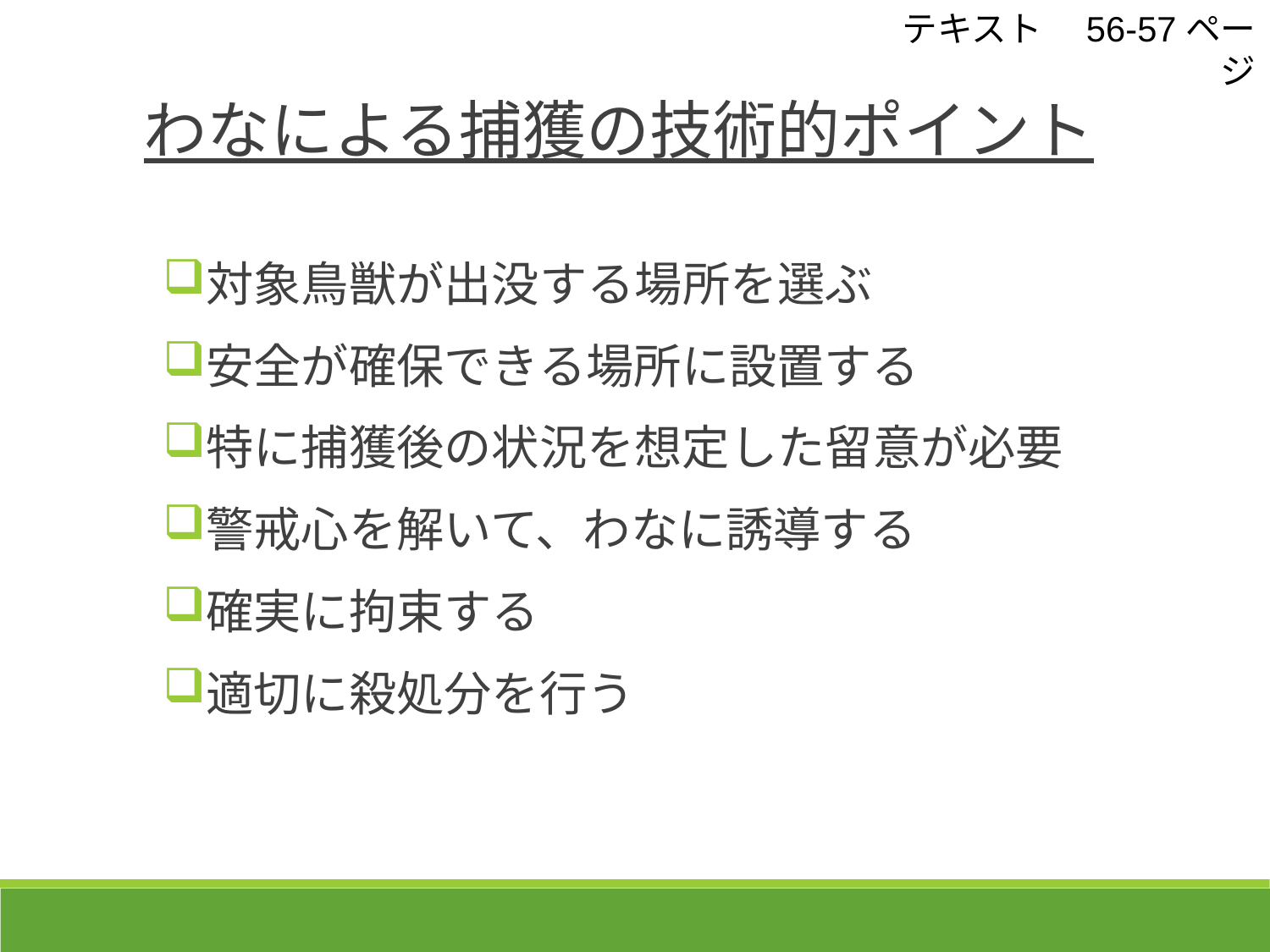

テキスト　56-57ページ
わなによる捕獲の技術的ポイント

対象鳥獣が出没する場所を選ぶ
安全が確保できる場所に設置する
特に捕獲後の状況を想定した留意が必要
警戒心を解いて、わなに誘導する
確実に拘束する
適切に殺処分を行う